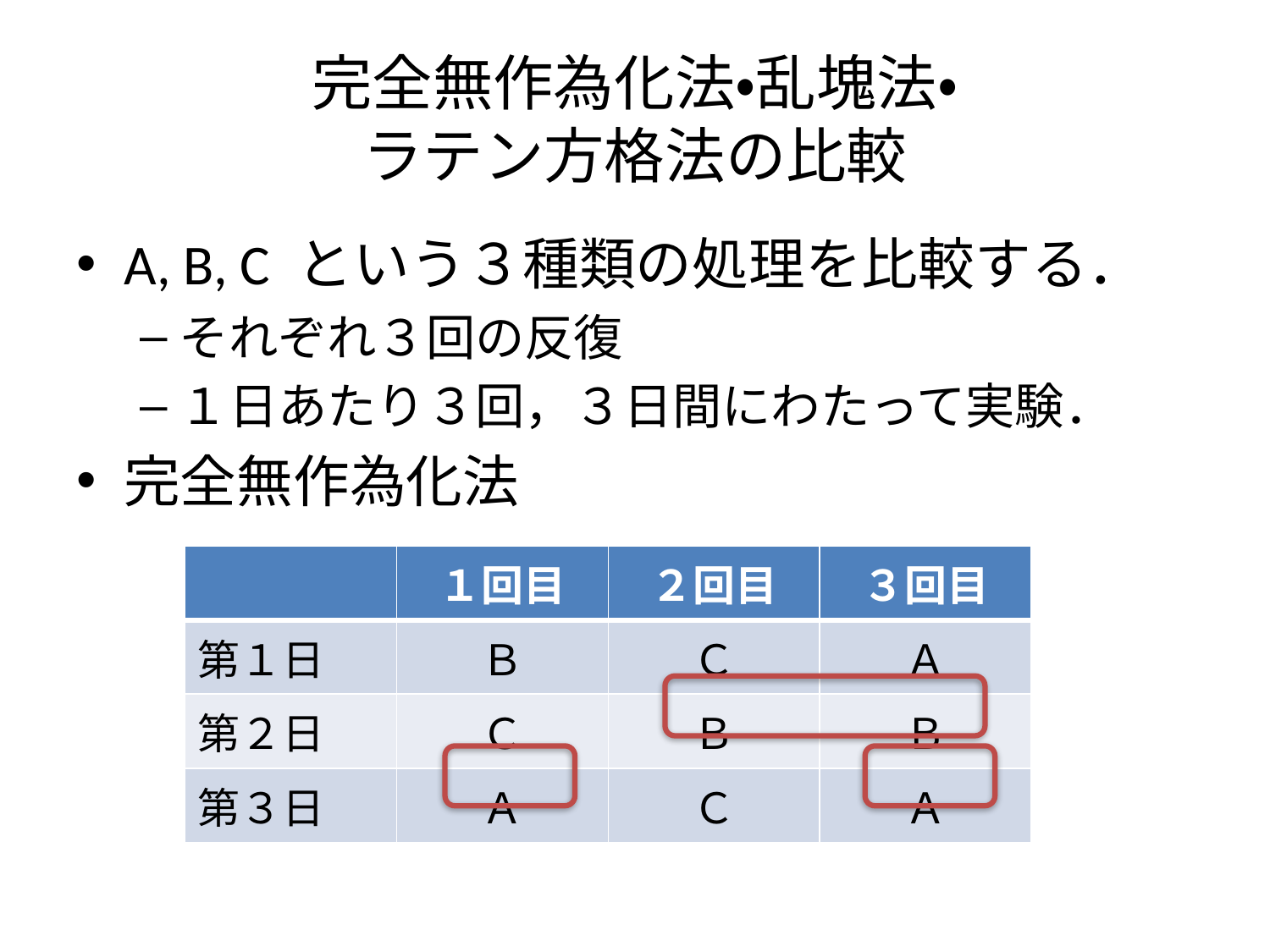

# 完全無作為化法・乱塊法・ ラテン方格法の比較
A, B, C という３種類の処理を比較する．
それぞれ３回の反復
１日あたり３回，３日間にわたって実験．
完全無作為化法
|  | １回目 | ２回目 | ３回目 |
| --- | --- | --- | --- |
| 第１日 | Ｂ | Ｃ | Ａ |
| 第２日 | Ｃ | Ｂ | Ｂ |
| 第３日 | Ａ | Ｃ | Ａ |